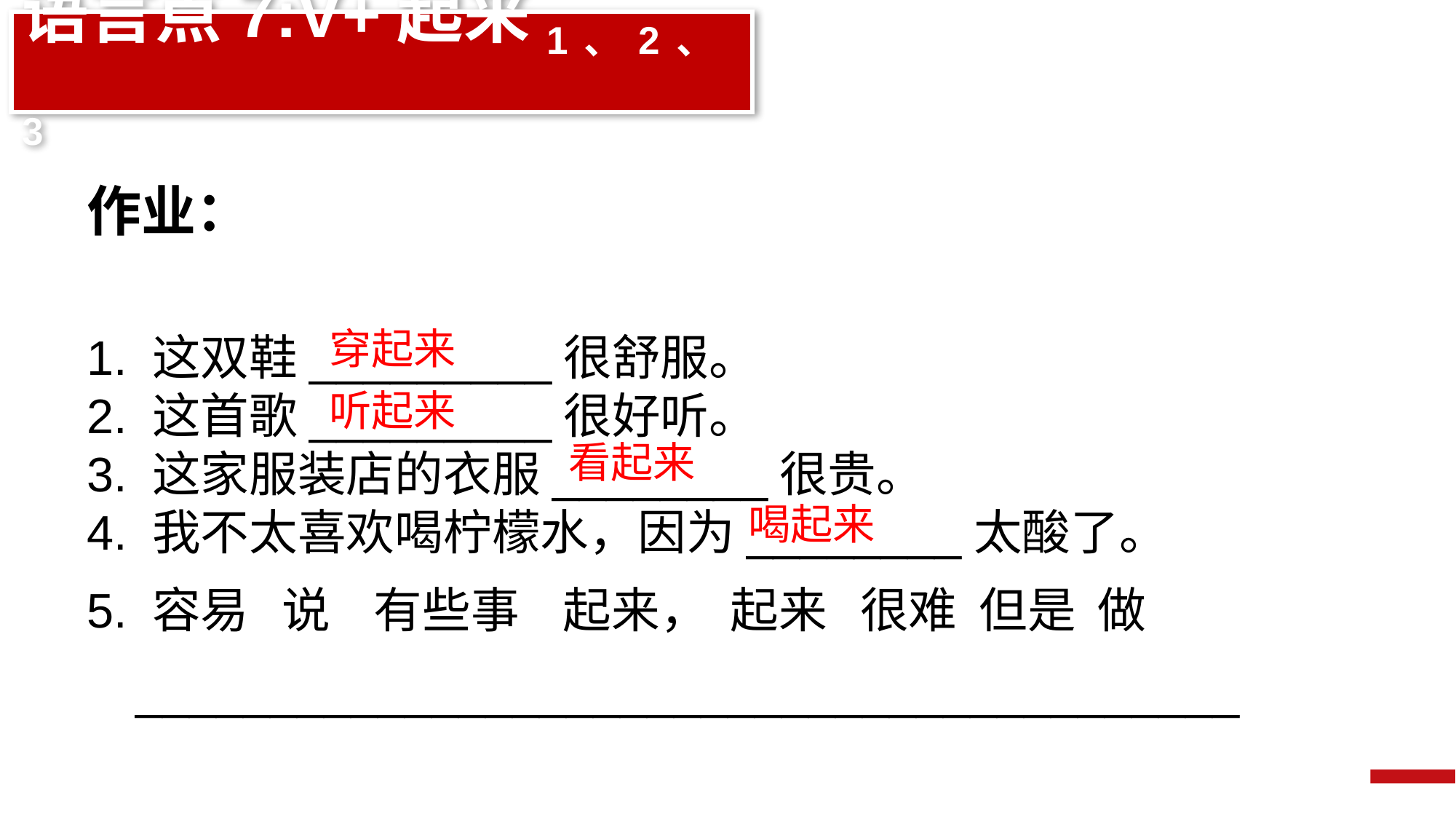

语言点7:V+起来1、2、3
作业：

1. 这双鞋_________很舒服。
2. 这首歌_________很好听。
3. 这家服装店的衣服________很贵。
4. 我不太喜欢喝柠檬水，因为________太酸了。

穿起来
听起来
看起来
喝起来
5. 容易   说    有些事    起来，  起来   很难  但是  做

_________________________________________